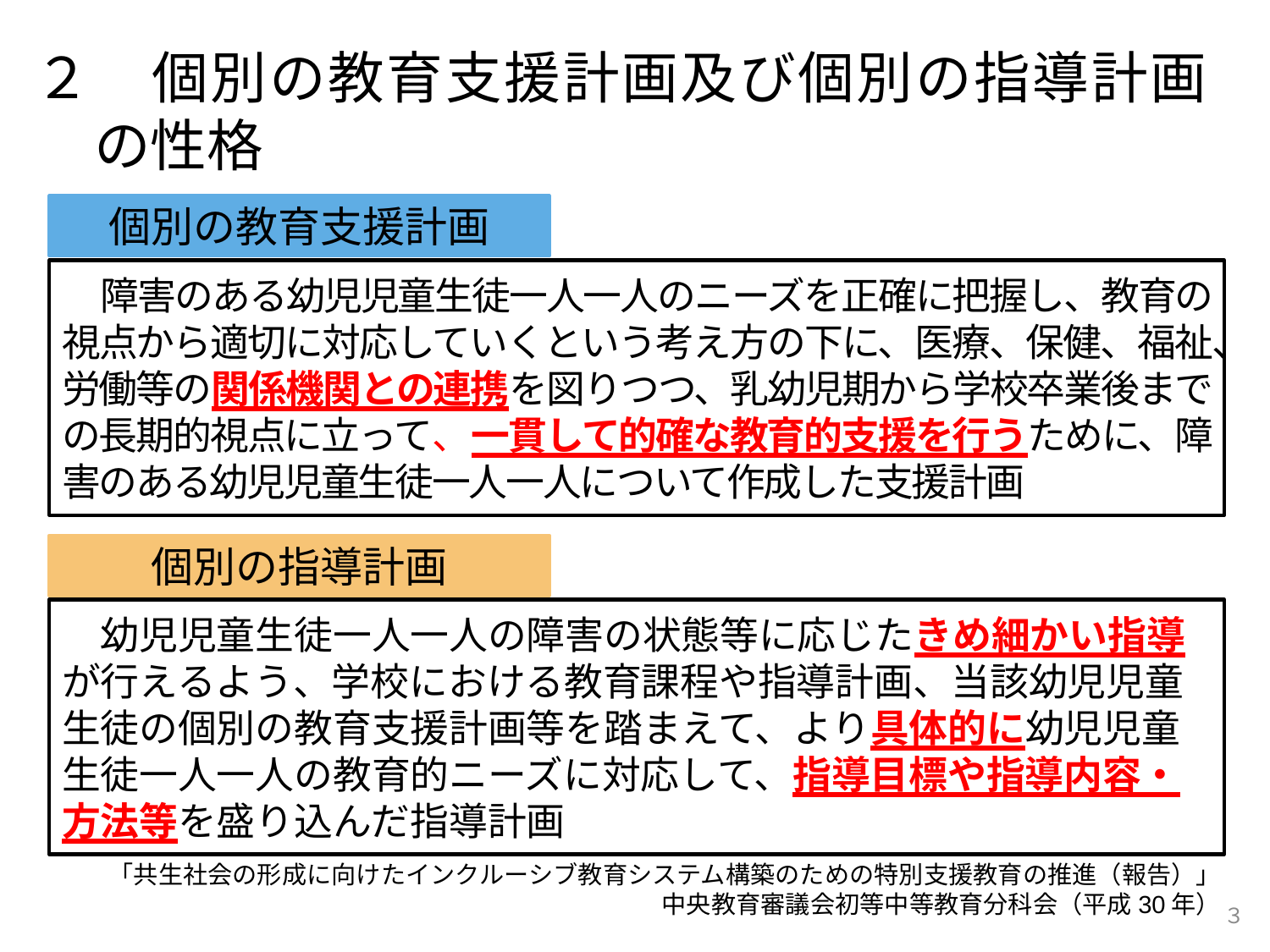

２　個別の教育支援計画及び個別の指導計画の性格
個別の教育支援計画
　障害のある幼児児童生徒一人一人のニーズを正確に把握し、教育の視点から適切に対応していくという考え方の下に、医療、保健、福祉、労働等の関係機関との連携を図りつつ、乳幼児期から学校卒業後までの長期的視点に立って、一貫して的確な教育的支援を行うために、障害のある幼児児童生徒一人一人について作成した支援計画
個別の指導計画
　幼児児童生徒一人一人の障害の状態等に応じたきめ細かい指導が行えるよう、学校における教育課程や指導計画、当該幼児児童生徒の個別の教育支援計画等を踏まえて、より具体的に幼児児童生徒一人一人の教育的ニーズに対応して、指導目標や指導内容・方法等を盛り込んだ指導計画
「共生社会の形成に向けたインクルーシブ教育システム構築のための特別支援教育の推進（報告）」
中央教育審議会初等中等教育分科会（平成30年）
３